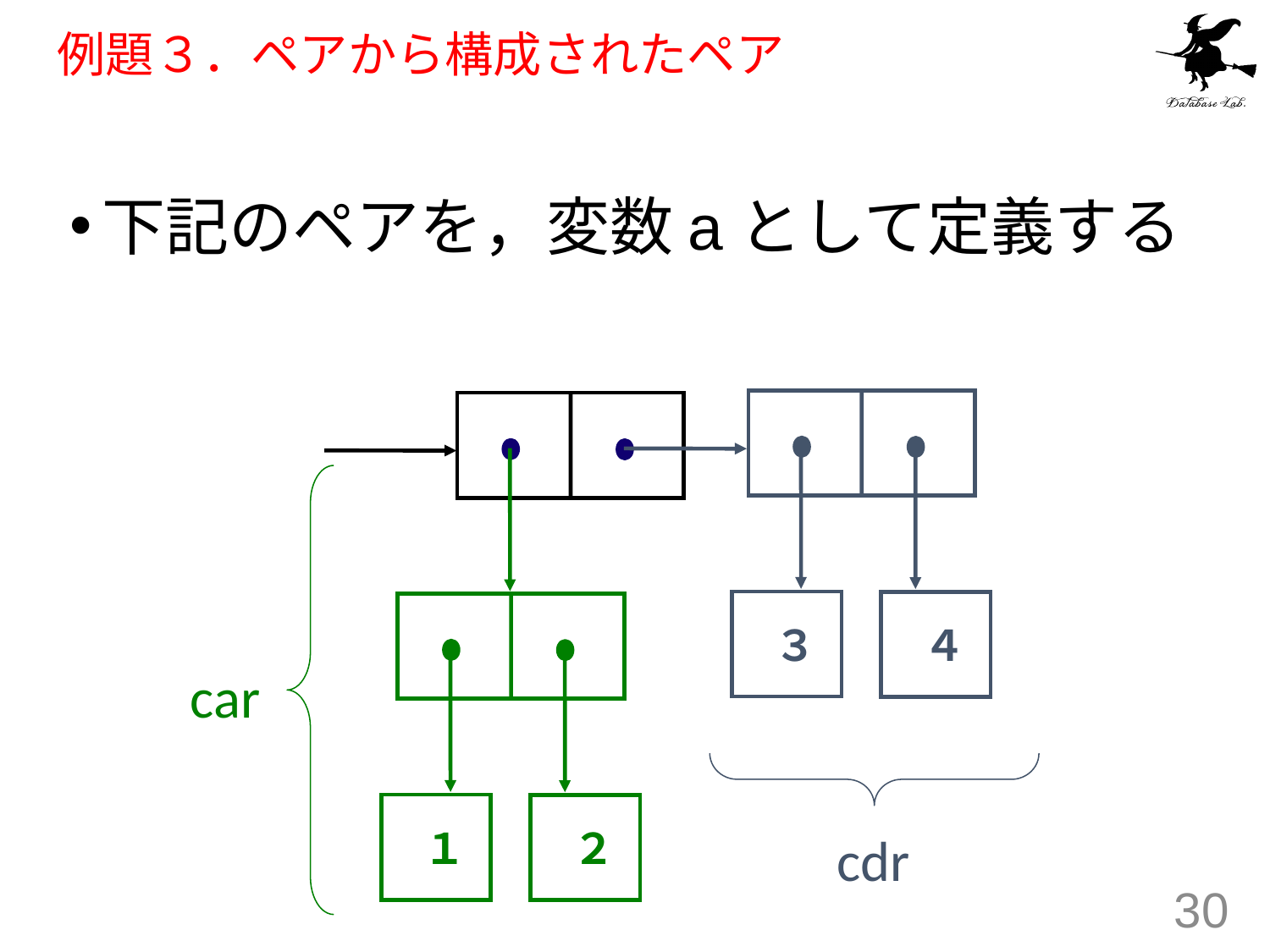

# 例題３．ペアから構成されたペア
下記のペアを，変数aとして定義する

３
４

car

１
２
cdr
30